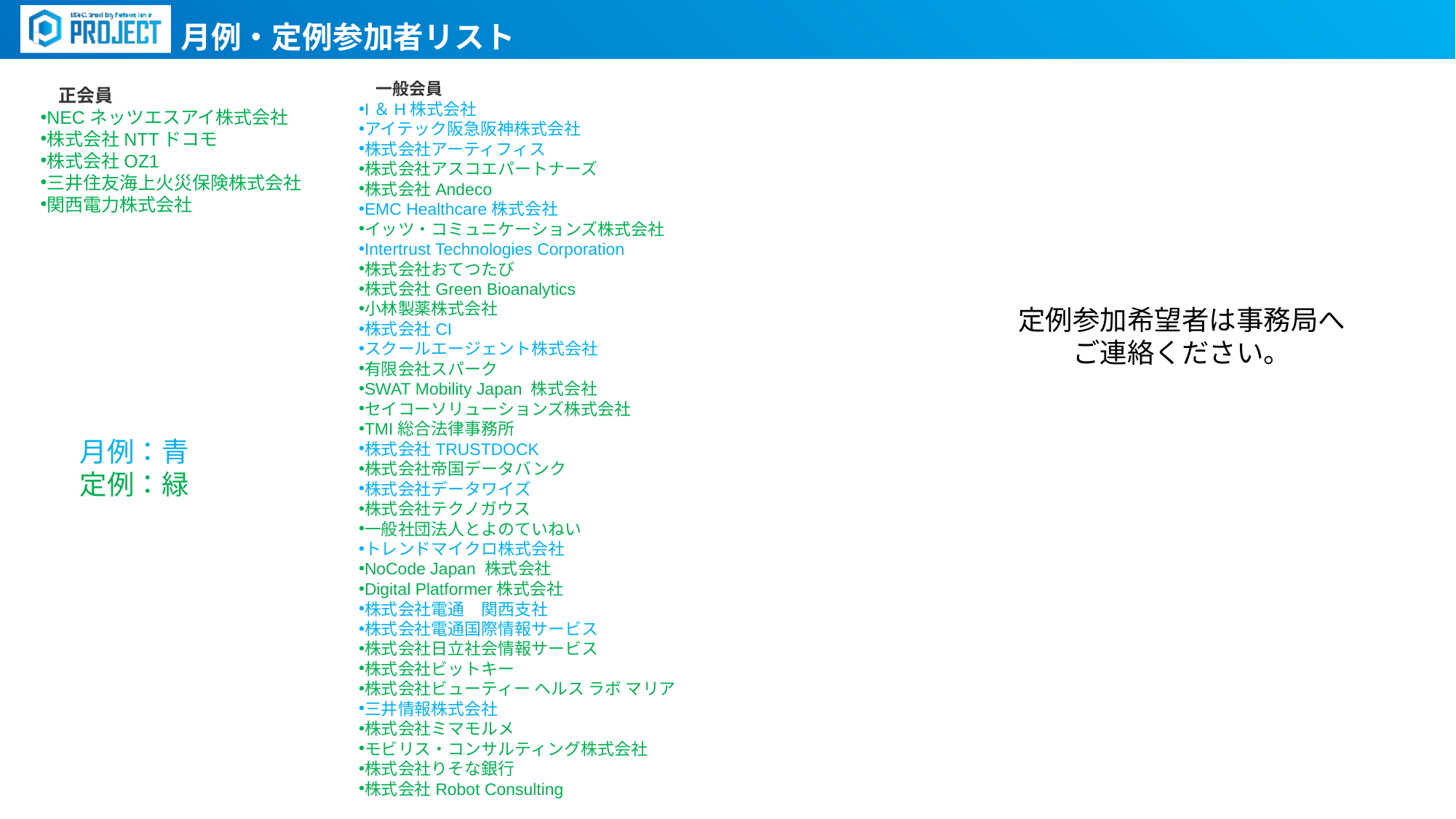

月例・定例参加者リスト
　一般会員
I＆H株式会社
アイテック阪急阪神株式会社
株式会社アーティフィス
株式会社アスコエパートナーズ
株式会社Andeco
EMC Healthcare株式会社
イッツ・コミュニケーションズ株式会社
Intertrust Technologies Corporation
株式会社おてつたび
株式会社Green Bioanalytics
小林製薬株式会社
株式会社CI
スクールエージェント株式会社
有限会社スパーク
SWAT Mobility Japan 株式会社
セイコーソリューションズ株式会社
TMI総合法律事務所
株式会社TRUSTDOCK
株式会社帝国データバンク
株式会社データワイズ
株式会社テクノガウス
一般社団法人とよのていねい
トレンドマイクロ株式会社
NoCode Japan 株式会社
Digital Platformer株式会社
株式会社電通　関西支社
株式会社電通国際情報サービス
株式会社日立社会情報サービス
株式会社ビットキー
株式会社ビューティー ヘルス ラボ マリア
三井情報株式会社
株式会社ミマモルメ
モビリス・コンサルティング株式会社
株式会社りそな銀行
株式会社Robot Consulting
　正会員
NECネッツエスアイ株式会社
株式会社NTTドコモ
株式会社OZ1
三井住友海上火災保険株式会社
関西電力株式会社

定例参加希望者は事務局へ
ご連絡ください。
月例：青
定例：緑